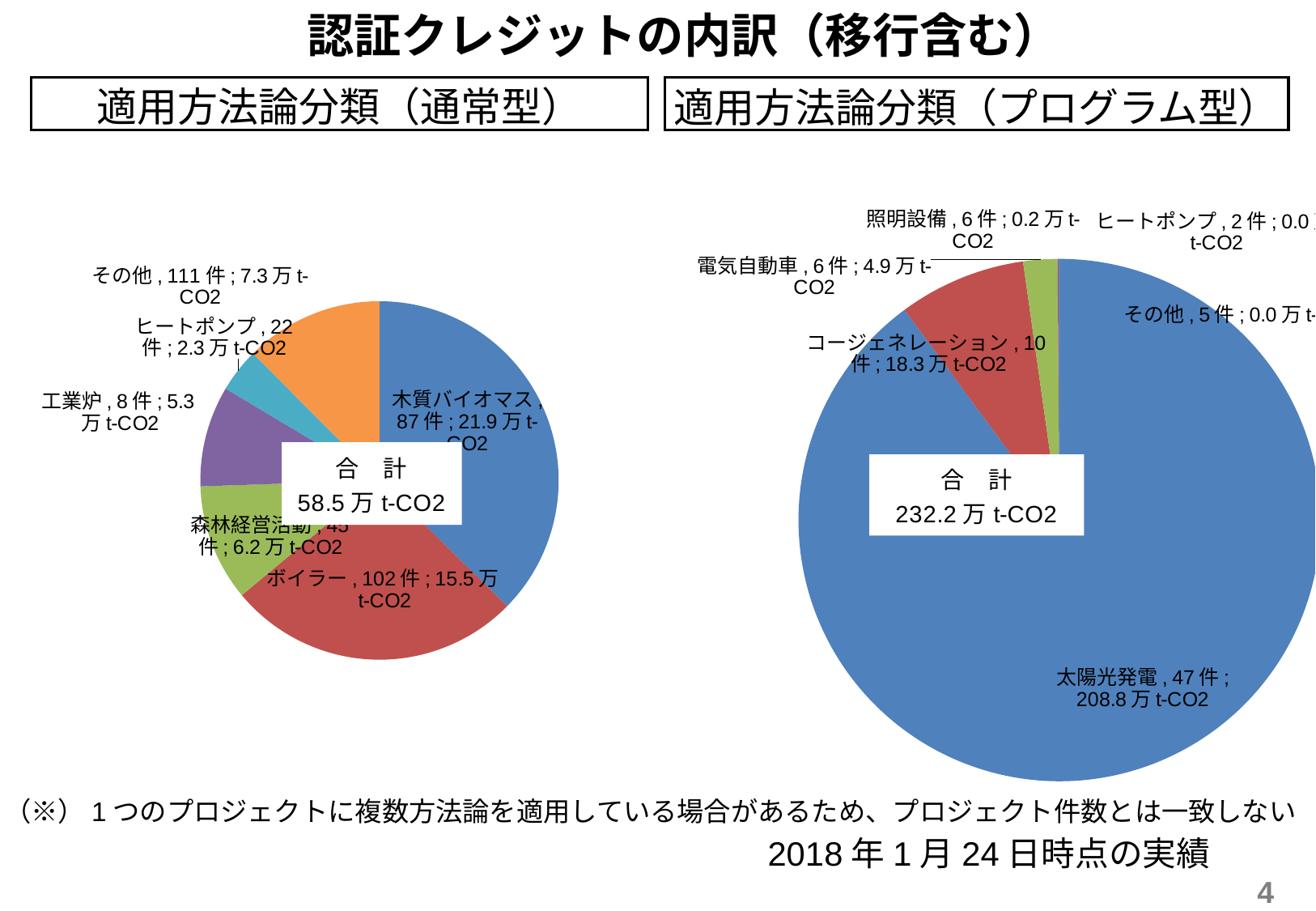

認証クレジットの内訳（移行含む）
適用方法論分類（通常型）
適用方法論分類（プログラム型）

### Chart

| Category |  |
|---|---|
| 木質バイオマス, 87件 | 21.8545 |
| ボイラー, 102件 | 15.5383 |
| 森林経営活動, 45件 | 6.1572 |
| 工業炉, 8件 | 5.318 |
| ヒートポンプ, 22件 | 2.3213 |
| その他, 111件 | 7.2898 |

### Chart

| Category |  |
|---|---|
| 太陽光発電, 47件 | 208.7525 |
| コージェネレーション, 10件 | 18.3116 |
| 電気自動車, 6件 | 4.9073 |
| 照明設備, 6件 | 0.2475 |
| ヒートポンプ, 2件 | 0.0155 |
| その他, 5件 | 0.0151 |
（※）1つのプロジェクトに複数方法論を適用している場合があるため、プロジェクト件数とは一致しない
2018年1月24日時点の実績
4